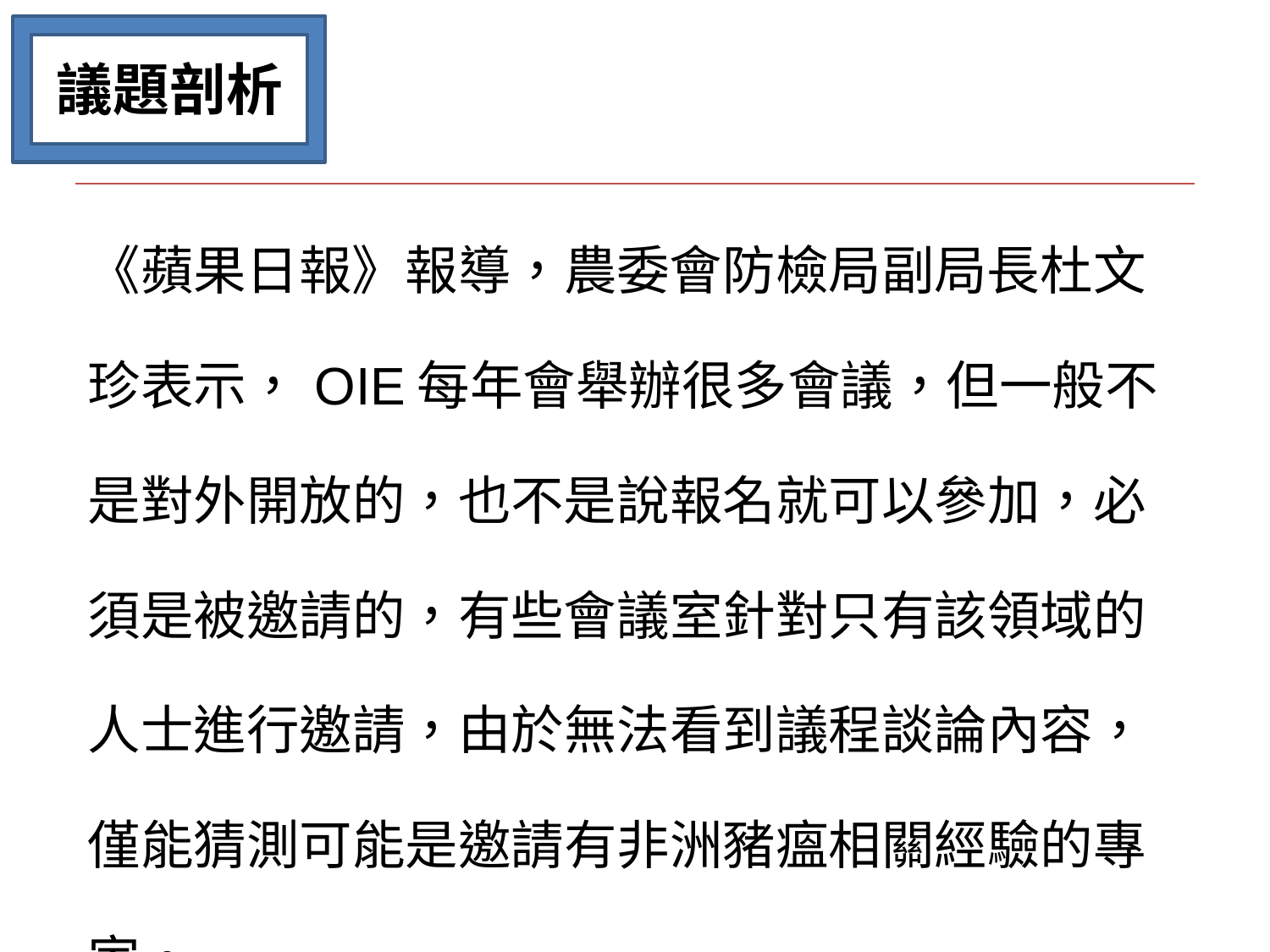

議題剖析
| 《蘋果日報》報導，農委會防檢局副局長杜文珍表示，OIE每年會舉辦很多會議，但一般不是對外開放的，也不是說報名就可以參加，必須是被邀請的，有些會議室針對只有該領域的人士進行邀請，由於無法看到議程談論內容，僅能猜測可能是邀請有非洲豬瘟相關經驗的專家。 |
| --- |